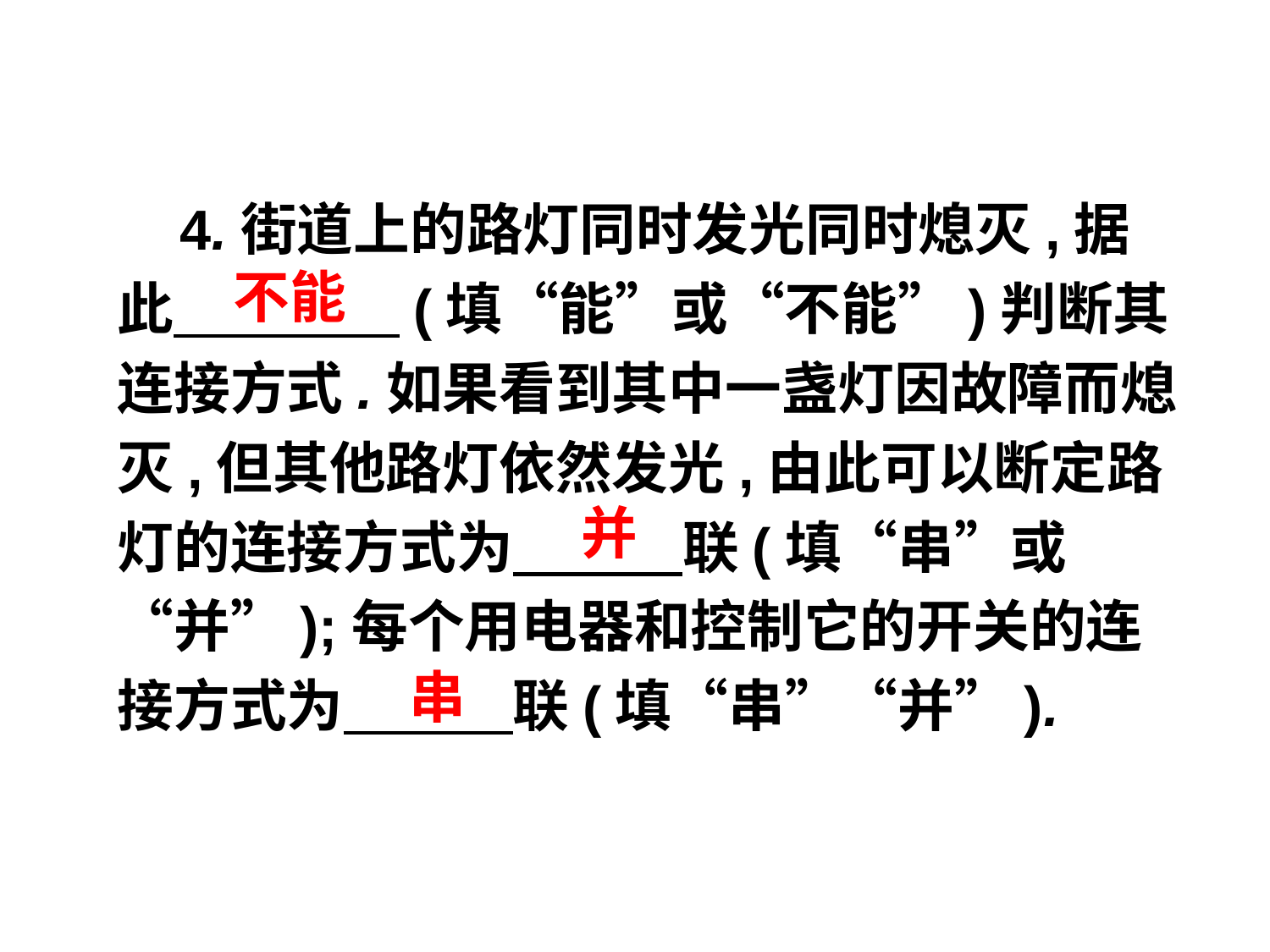

4.街道上的路灯同时发光同时熄灭,据此　　　　(填“能”或“不能”)判断其连接方式.如果看到其中一盏灯因故障而熄灭,但其他路灯依然发光,由此可以断定路灯的连接方式为　　　联(填“串”或“并”);每个用电器和控制它的开关的连接方式为　　　联(填“串”“并”).
不能
并
串